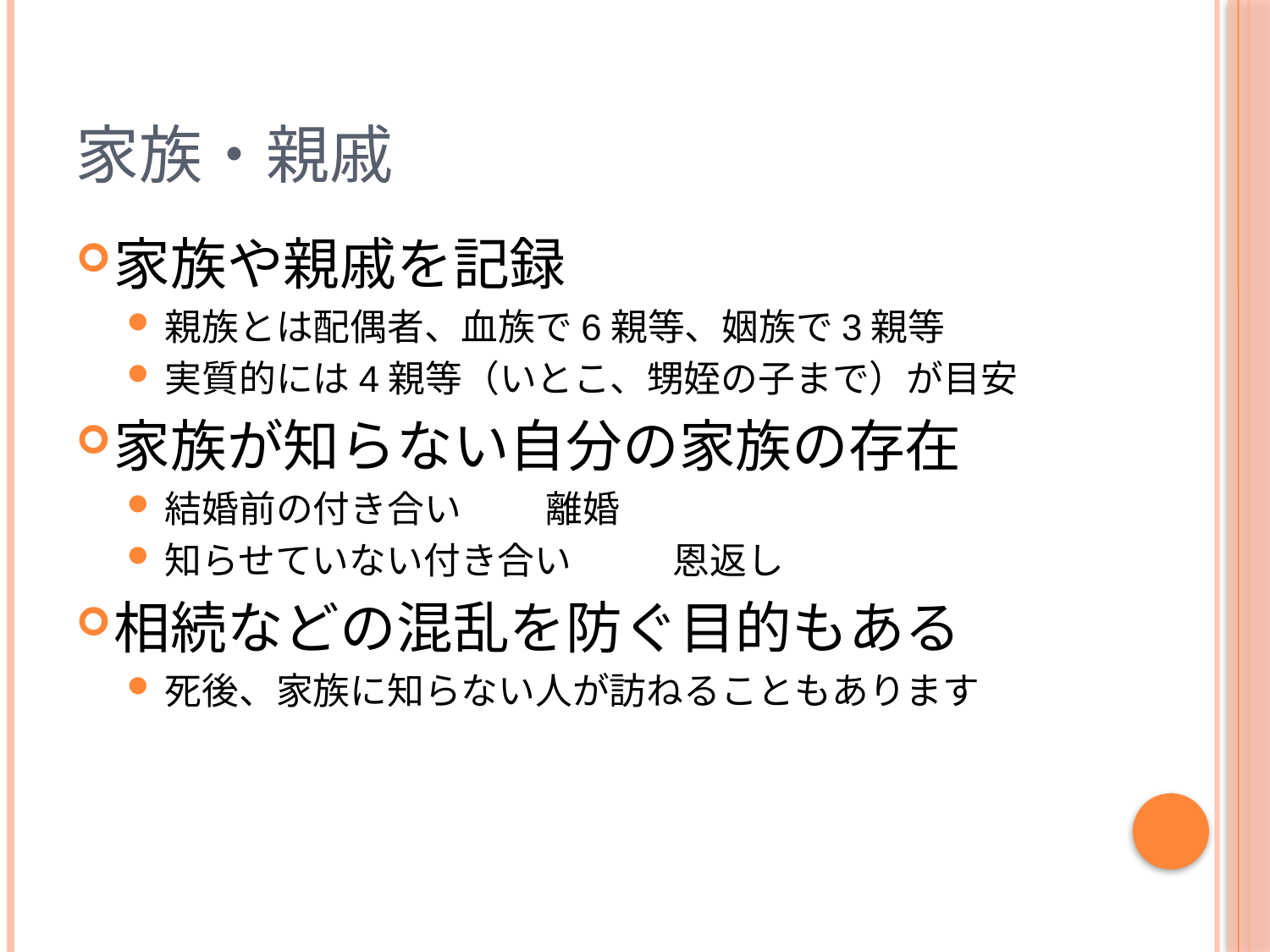

# 家族・親戚
家族や親戚を記録
親族とは配偶者、血族で6親等、姻族で3親等
実質的には4親等（いとこ、甥姪の子まで）が目安
家族が知らない自分の家族の存在
結婚前の付き合い	離婚
知らせていない付き合い	恩返し
相続などの混乱を防ぐ目的もある
死後、家族に知らない人が訪ねることもあります